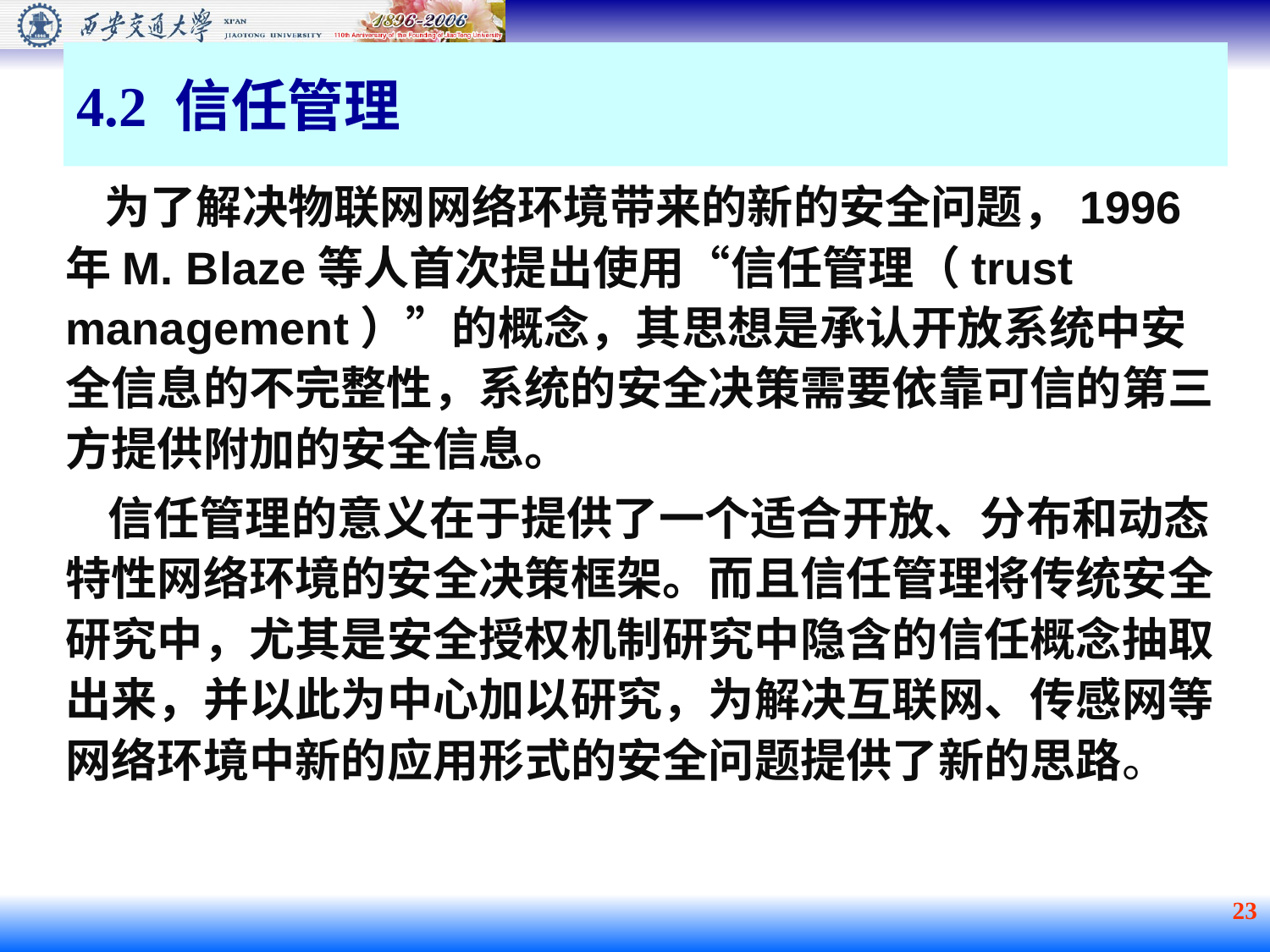

4.2 信任管理
   为了解决物联网网络环境带来的新的安全问题，1996年M. Blaze等人首次提出使用“信任管理（trust management）”的概念，其思想是承认开放系统中安全信息的不完整性，系统的安全决策需要依靠可信的第三方提供附加的安全信息。
   信任管理的意义在于提供了一个适合开放、分布和动态特性网络环境的安全决策框架。而且信任管理将传统安全研究中，尤其是安全授权机制研究中隐含的信任概念抽取出来，并以此为中心加以研究，为解决互联网、传感网等网络环境中新的应用形式的安全问题提供了新的思路。
 23